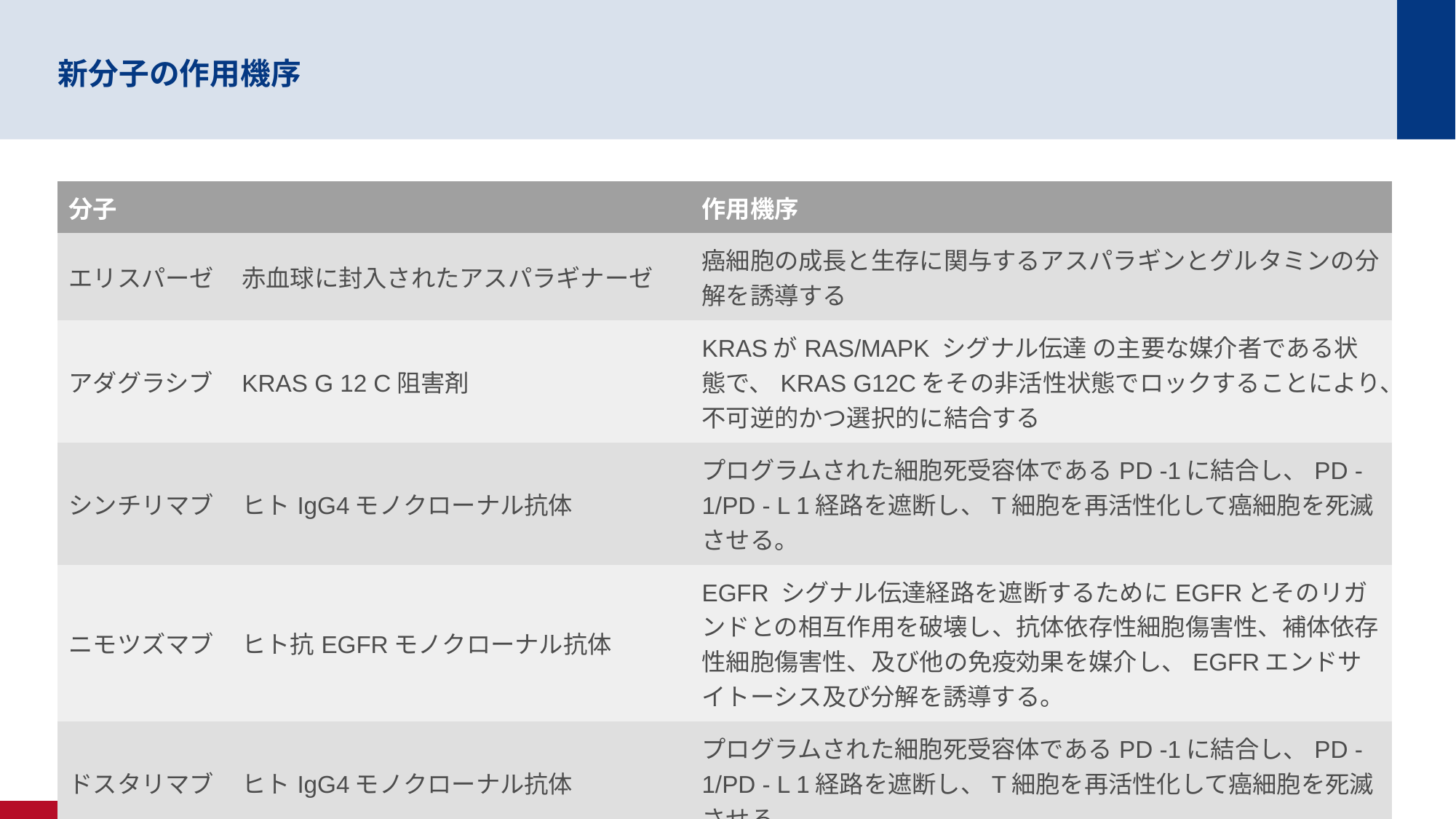

# 新分子の作用機序
| 分子 |  | 作用機序 |
| --- | --- | --- |
| エリスパーゼ | 赤血球に封入されたアスパラギナーゼ | 癌細胞の成長と生存に関与するアスパラギンとグルタミンの分解を誘導する |
| アダグラシブ | KRAS G 12 C阻害剤 | KRASがRAS/MAPK シグナル伝達 の主要な媒介者である状態で、KRAS G12Cをその非活性状態でロックすることにより、不可逆的かつ選択的に結合する |
| シンチリマブ | ヒトIgG4モノクローナル抗体 | プログラムされた細胞死受容体であるPD -1に結合し、PD -1/PD - L 1経路を遮断し、T細胞を再活性化して癌細胞を死滅させる。 |
| ニモツズマブ | ヒト抗EGFRモノクローナル抗体 | EGFR シグナル伝達経路を遮断するためにEGFRとそのリガンドとの相互作用を破壊し、抗体依存性細胞傷害性、補体依存性細胞傷害性、及び他の免疫効果を媒介し、EGFRエンドサイトーシス及び分解を誘導する。 |
| ドスタリマブ | ヒトIgG4モノクローナル抗体 | プログラムされた細胞死受容体であるPD -1に結合し、PD -1/PD - L 1経路を遮断し、T細胞を再活性化して癌細胞を死滅させる。 |